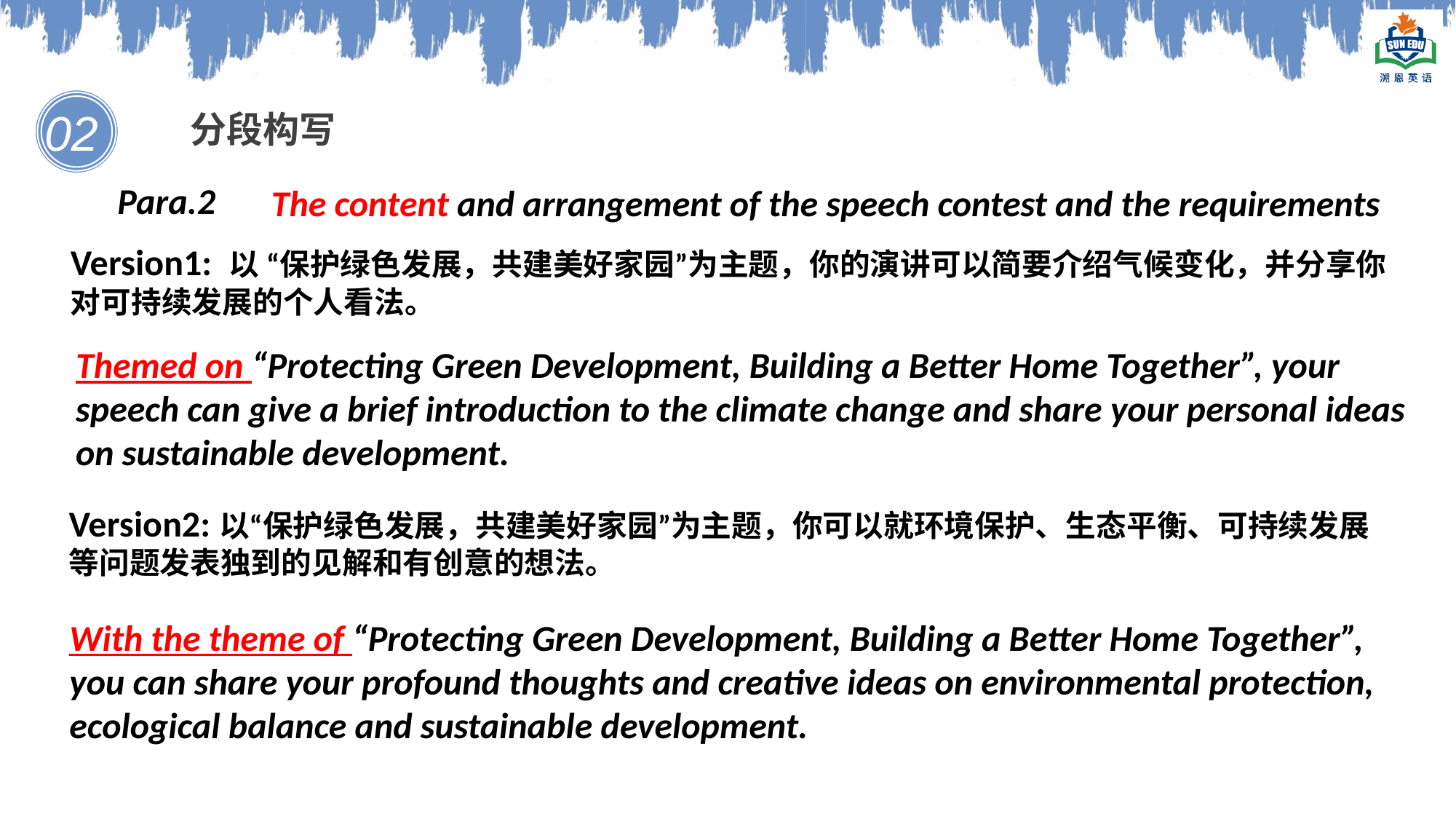

02
分段构写
Para.2
The content and arrangement of the speech contest and the requirements
Version1: 以 “保护绿色发展，共建美好家园”为主题，你的演讲可以简要介绍气候变化，并分享你对可持续发展的个人看法。
Themed on “Protecting Green Development, Building a Better Home Together”, your speech can give a brief introduction to the climate change and share your personal ideas on sustainable development.
Version2:以“保护绿色发展，共建美好家园”为主题，你可以就环境保护、生态平衡、可持续发展等问题发表独到的见解和有创意的想法。
With the theme of “Protecting Green Development, Building a Better Home Together”, you can share your profound thoughts and creative ideas on environmental protection, ecological balance and sustainable development.